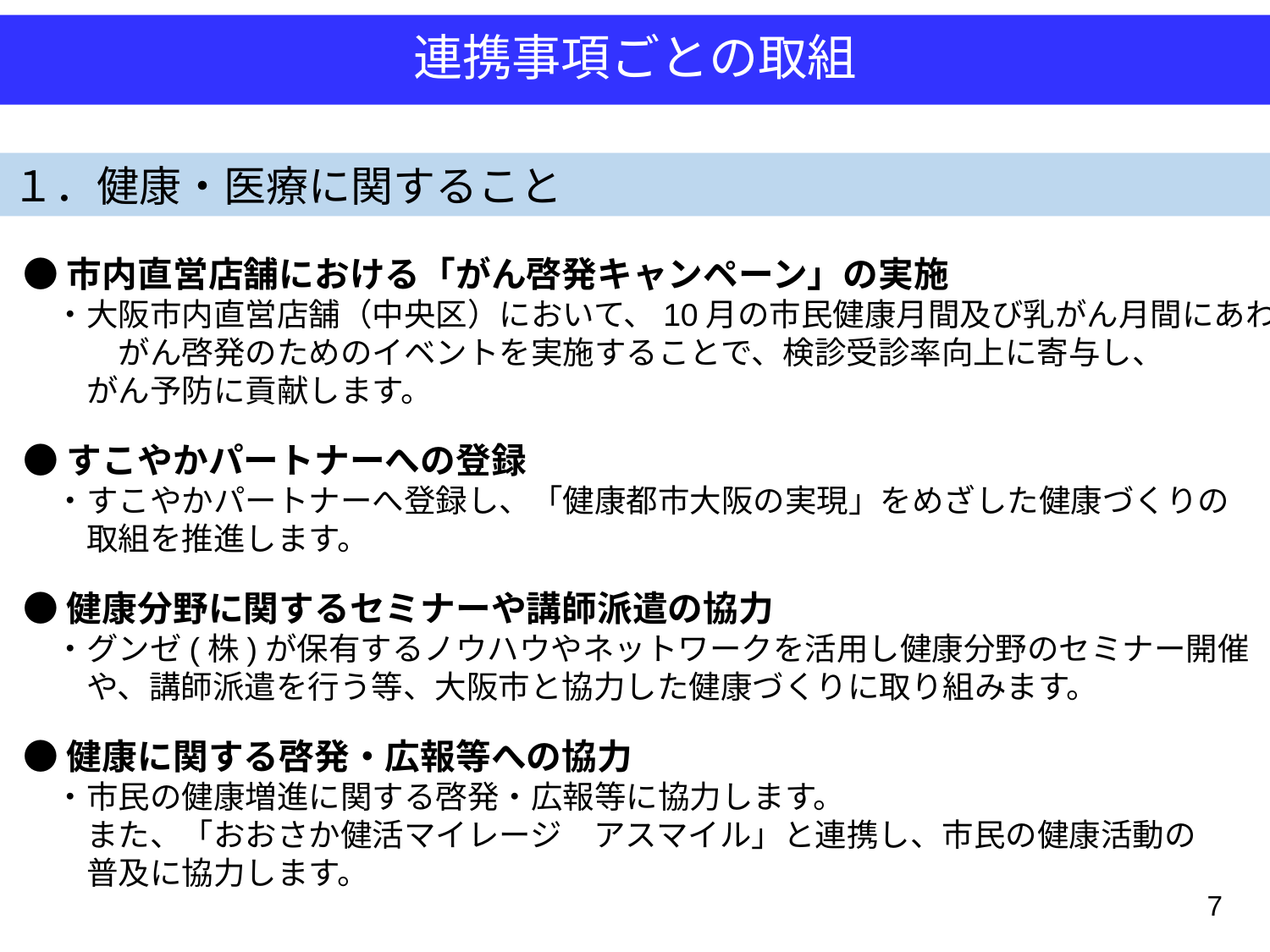

連携事項ごとの取組
１．健康・医療に関すること
●市内直営店舗における「がん啓発キャンペーン」の実施
　・大阪市内直営店舗（中央区）において、10月の市民健康月間及び乳がん月間にあわせ、
　　　がん啓発のためのイベントを実施することで、検診受診率向上に寄与し、
　　がん予防に貢献します。

●すこやかパートナーへの登録
　・すこやかパートナーへ登録し、「健康都市大阪の実現」をめざした健康づくりの
　　取組を推進します。

●健康分野に関するセミナーや講師派遣の協力
　・グンゼ(株)が保有するノウハウやネットワークを活用し健康分野のセミナー開催
　　や、講師派遣を行う等、大阪市と協力した健康づくりに取り組みます。

●健康に関する啓発・広報等への協力
　・市民の健康増進に関する啓発・広報等に協力します。
　　また、「おおさか健活マイレージ　アスマイル」と連携し、市民の健康活動の
　　普及に協力します。
7